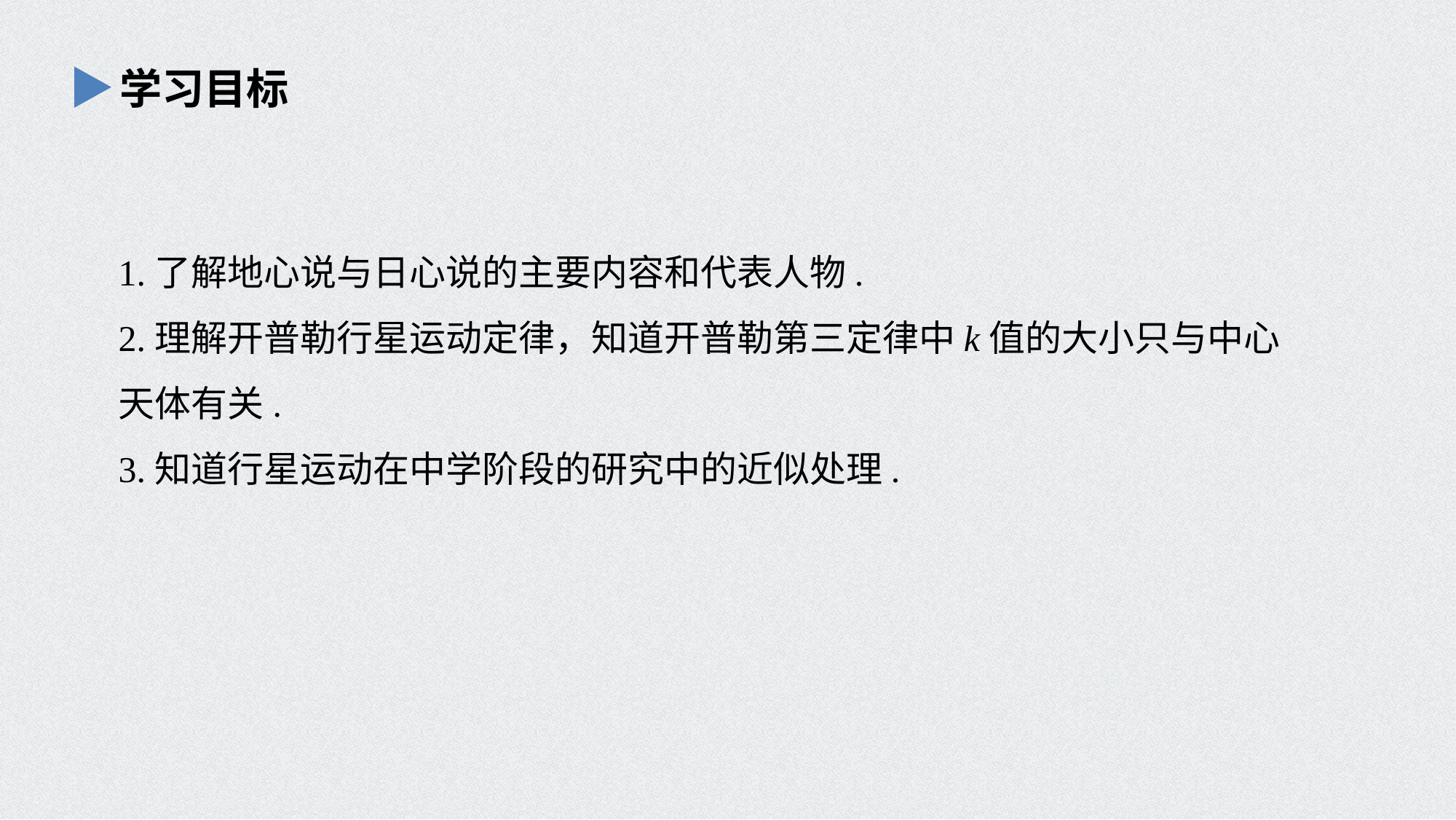

学习目标

1.了解地心说与日心说的主要内容和代表人物.
2.理解开普勒行星运动定律，知道开普勒第三定律中k值的大小只与中心天体有关.
3.知道行星运动在中学阶段的研究中的近似处理.